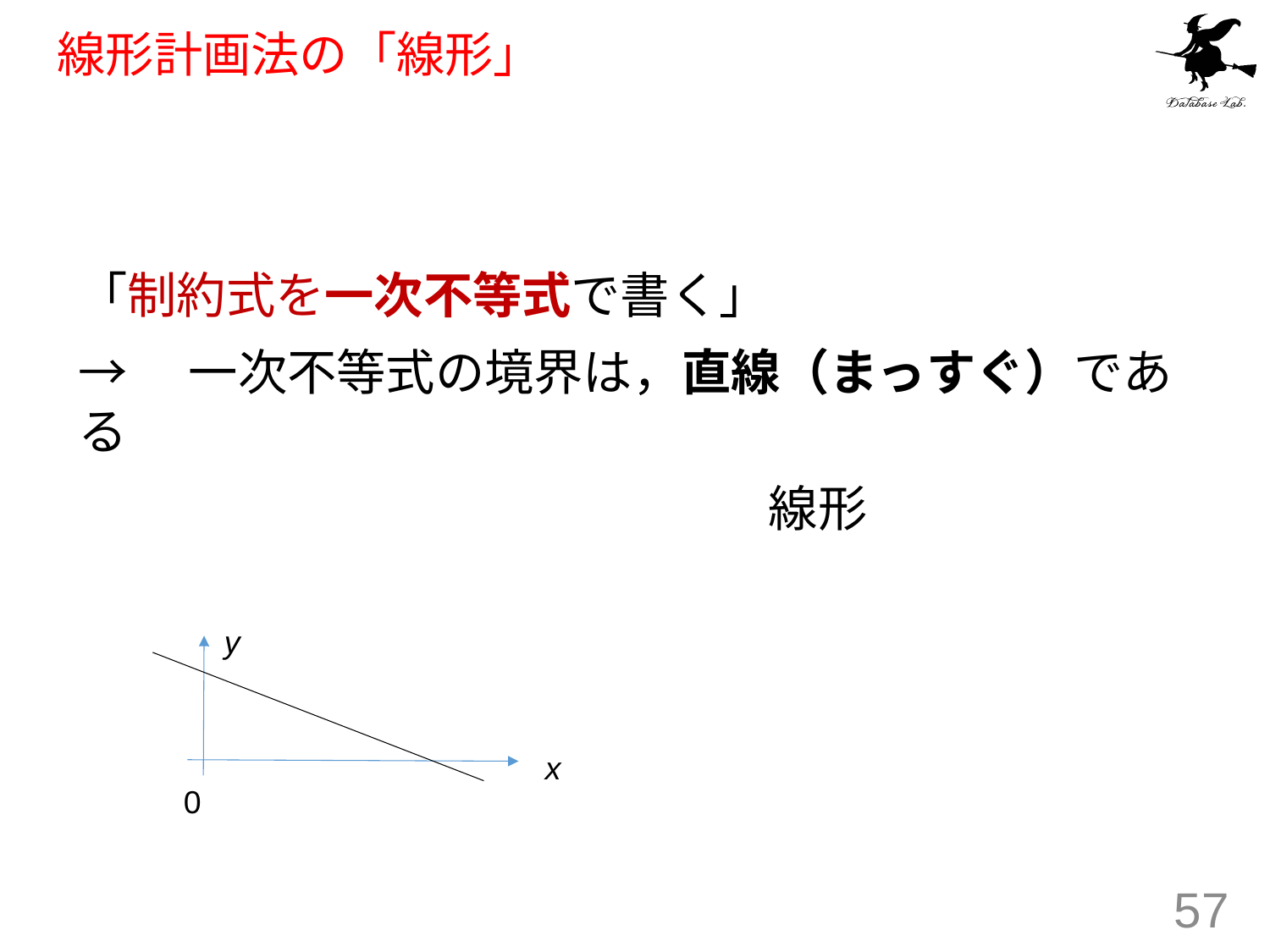

# 線形計画法の「線形」
「制約式を一次不等式で書く」
→　一次不等式の境界は，直線（まっすぐ）である
　　　　　　　　　　　　　　線形

y
x
0
57